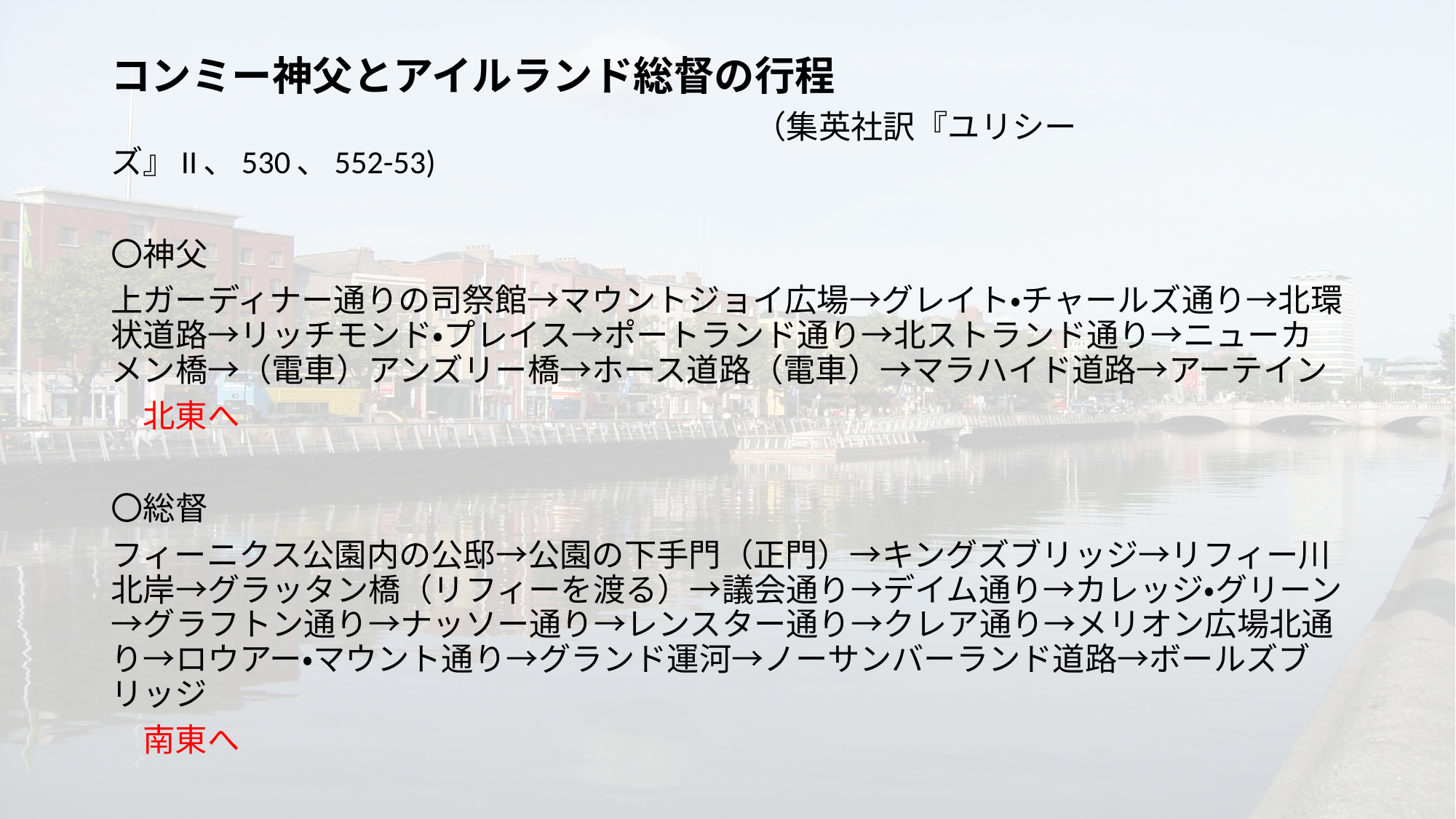

コンミー神父とアイルランド総督の行程
　　　　　　　　　　　　　　　　　　　　（集英社訳『ユリシーズ』II、530、552-53)

〇神父
上ガーディナー通りの司祭館→マウントジョイ広場→グレイト・チャールズ通り→北環状道路→リッチモンド・プレイス→ポートランド通り→北ストランド通り→ニューカメン橋→（電車）アンズリー橋→ホース道路（電車）→マラハイド道路→アーテイン
　北東へ

〇総督
フィーニクス公園内の公邸→公園の下手門（正門）→キングズブリッジ→リフィー川北岸→グラッタン橋（リフィーを渡る）→議会通り→デイム通り→カレッジ・グリーン→グラフトン通り→ナッソー通り→レンスター通り→クレア通り→メリオン広場北通り→ロウアー・マウント通り→グランド運河→ノーサンバーランド道路→ボールズブリッジ
　南東へ